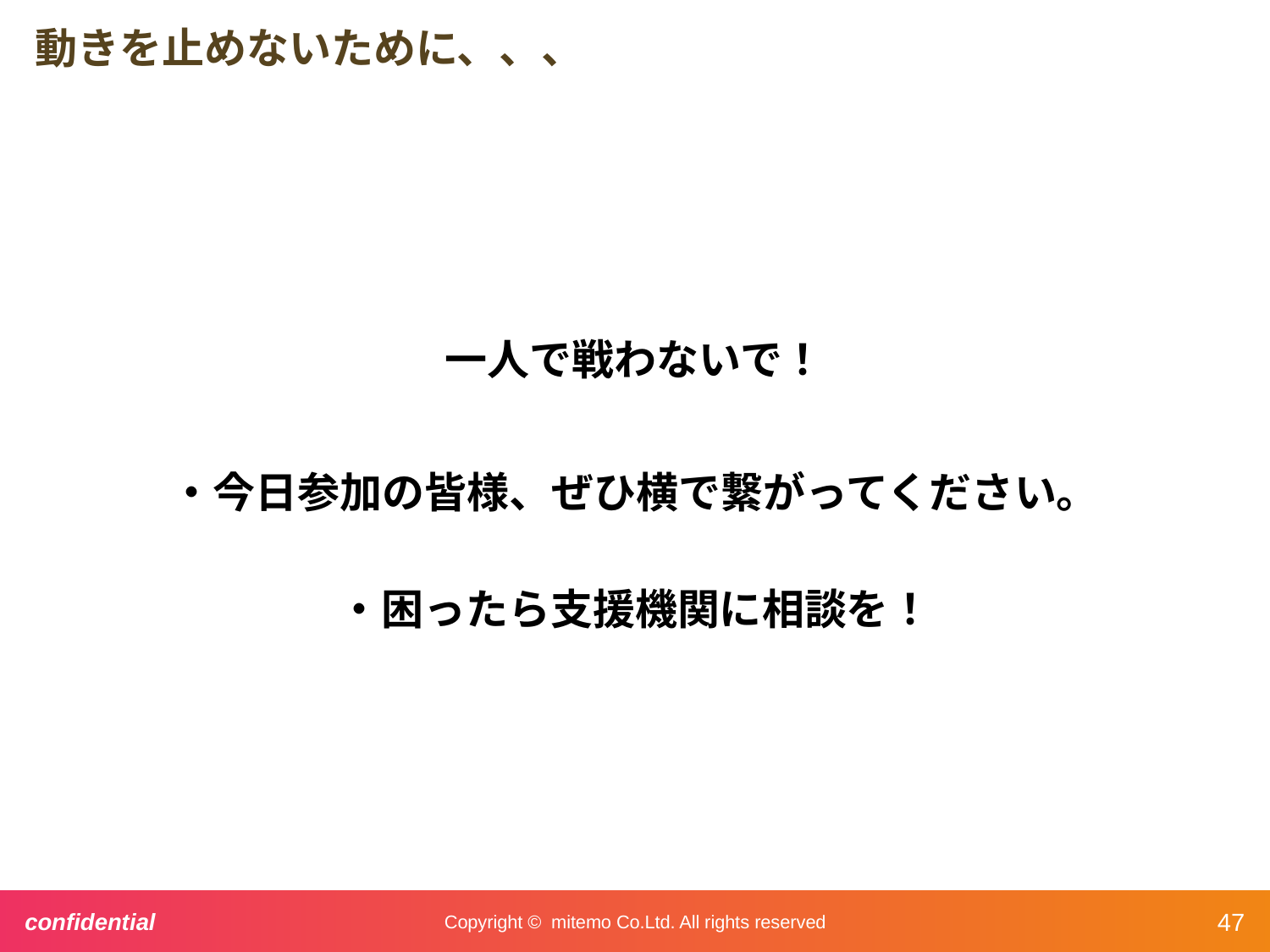

# 動きを止めないために、、、
一人で戦わないで！

・今日参加の皆様、ぜひ横で繋がってください。

・困ったら支援機関に相談を！